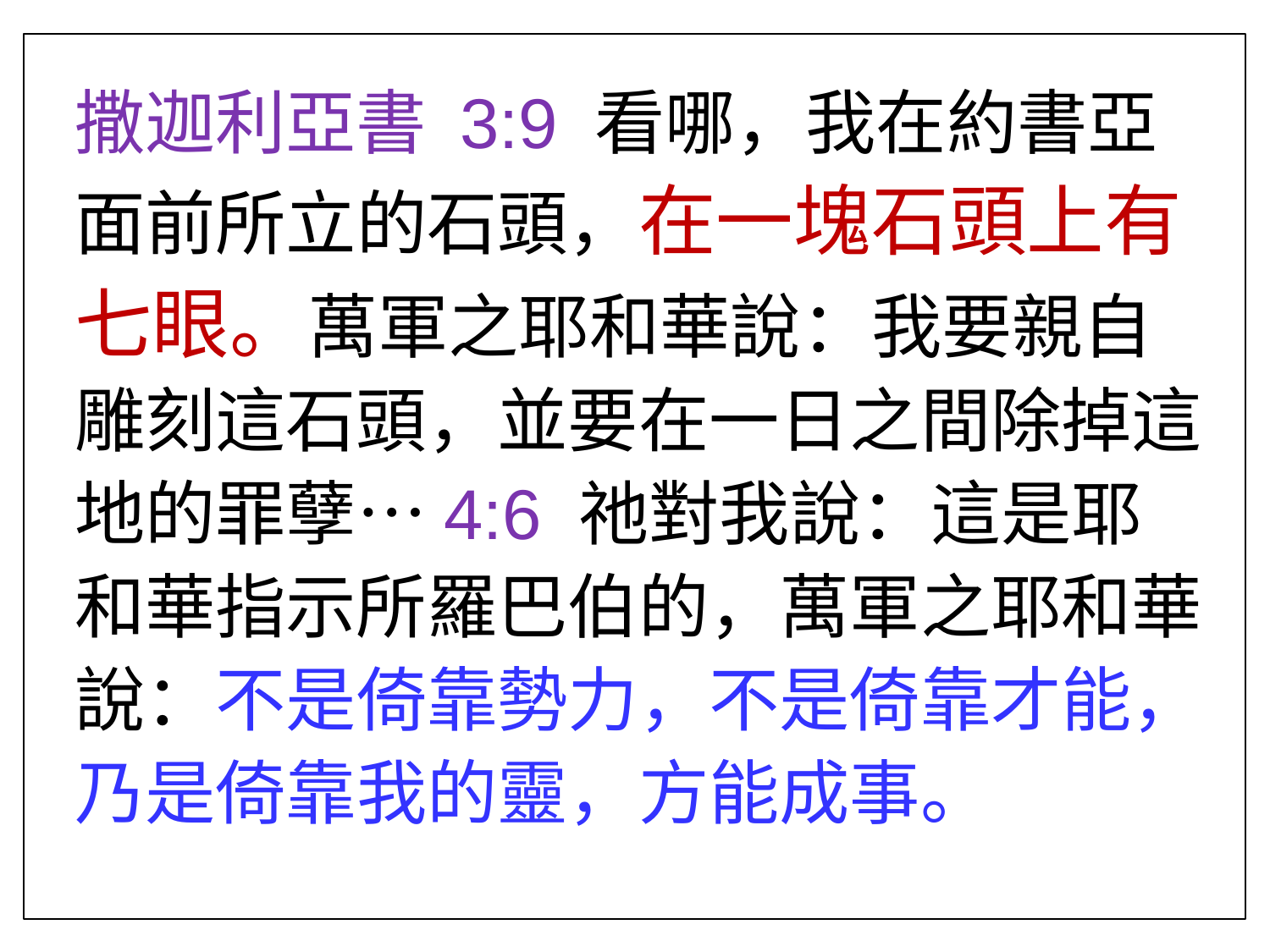

撒迦利亞書 3:9 看哪，我在約書亞面前所立的石頭，在一塊石頭上有七眼。萬軍之耶和華說：我要親自雕刻這石頭，並要在一日之間除掉這地的罪孽…4:6 祂對我說：這是耶和華指示所羅巴伯的，萬軍之耶和華說：不是倚靠勢力，不是倚靠才能，乃是倚靠我的靈，方能成事。